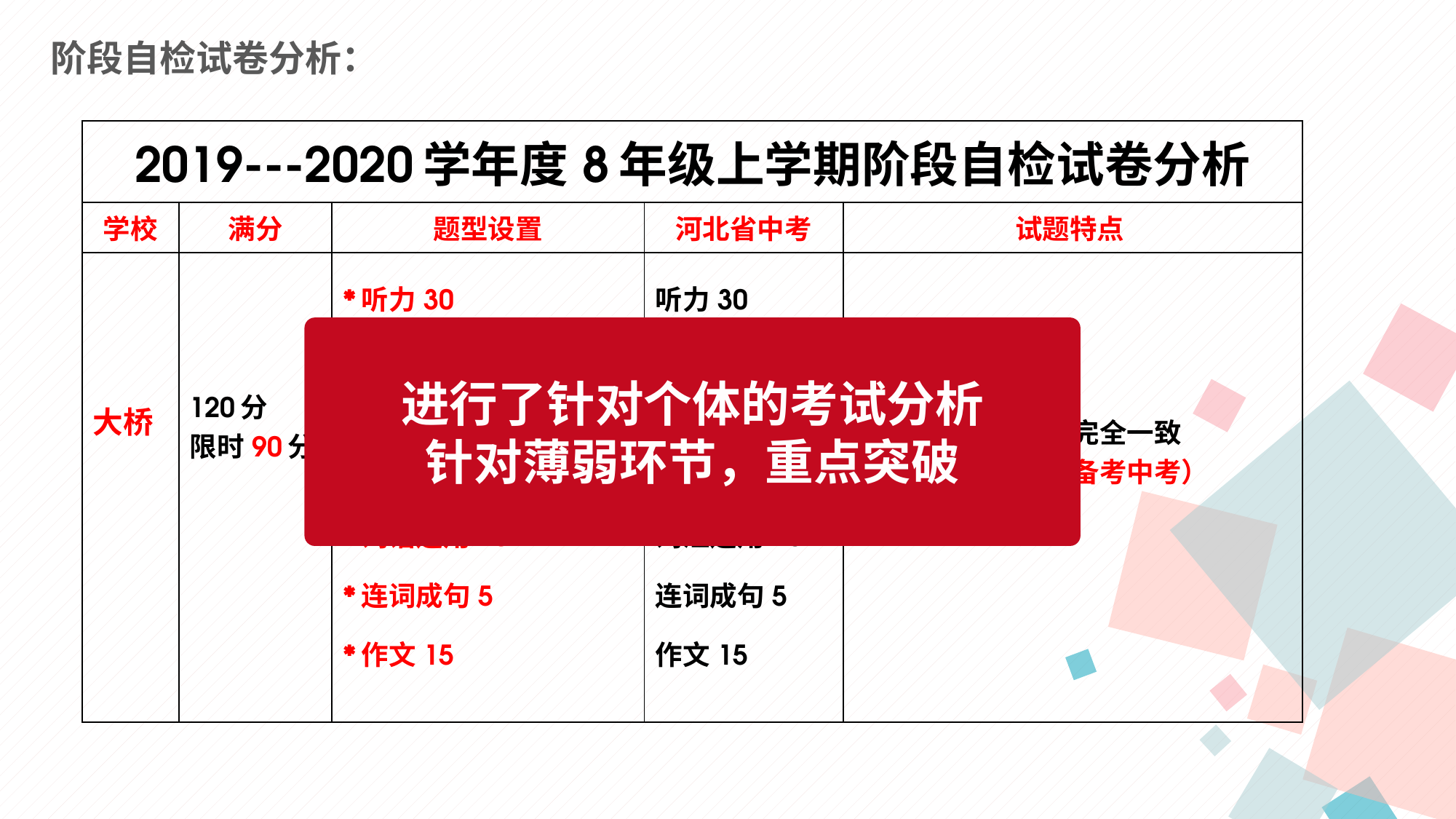

阶段自检试卷分析：
| 2019---2020学年度8年级上学期阶段自检试卷分析 |  |  |  |  |
| --- | --- | --- | --- | --- |
| 学校 | 满分 | 题型设置 | 河北省中考 | 试题特点 |
| 大桥 | 120分 限时90分 | \*听力30 \*单选10 \*完型10 \*阅读40 \*词语运用10 \*连词成句5 \*作文15 | 听力30 单选10 完型10 阅读40 词汇运用10 连词成句5 作文15 | 与河北省中考方向完全一致 （每一次练习都在备考中考） |
进行了针对个体的考试分析
针对薄弱环节，重点突破